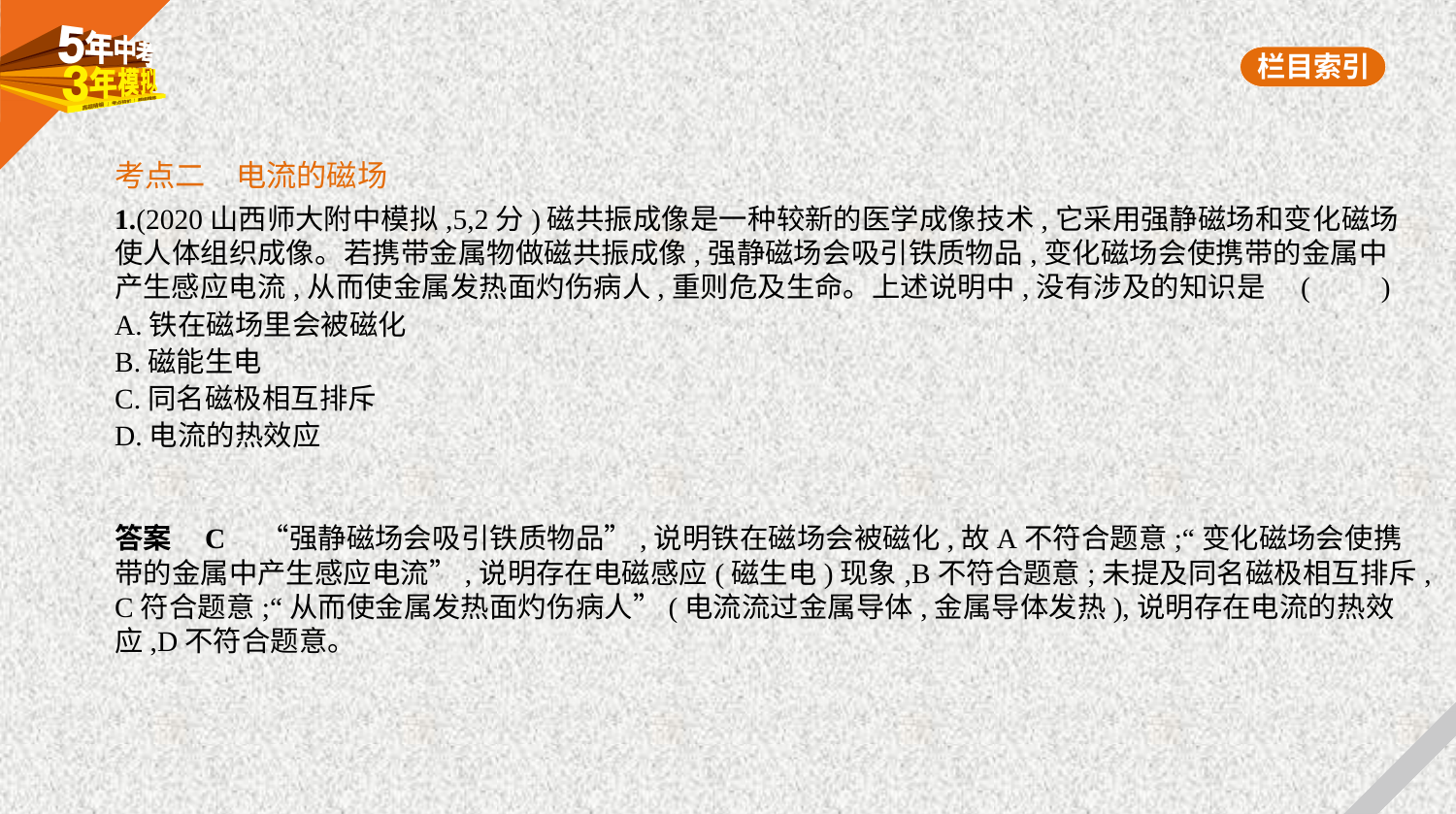

考点二　电流的磁场
1.(2020山西师大附中模拟,5,2分)磁共振成像是一种较新的医学成像技术,它采用强静磁场和变化磁场
使人体组织成像。若携带金属物做磁共振成像,强静磁场会吸引铁质物品,变化磁场会使携带的金属中
产生感应电流,从而使金属发热面灼伤病人,重则危及生命。上述说明中,没有涉及的知识是 (　　)
A.铁在磁场里会被磁化
B.磁能生电
C.同名磁极相互排斥
D.电流的热效应
答案    C　“强静磁场会吸引铁质物品”,说明铁在磁场会被磁化,故A不符合题意;“变化磁场会使携
带的金属中产生感应电流”,说明存在电磁感应(磁生电)现象,B不符合题意;未提及同名磁极相互排斥,
C符合题意;“从而使金属发热面灼伤病人”(电流流过金属导体,金属导体发热),说明存在电流的热效
应,D不符合题意。